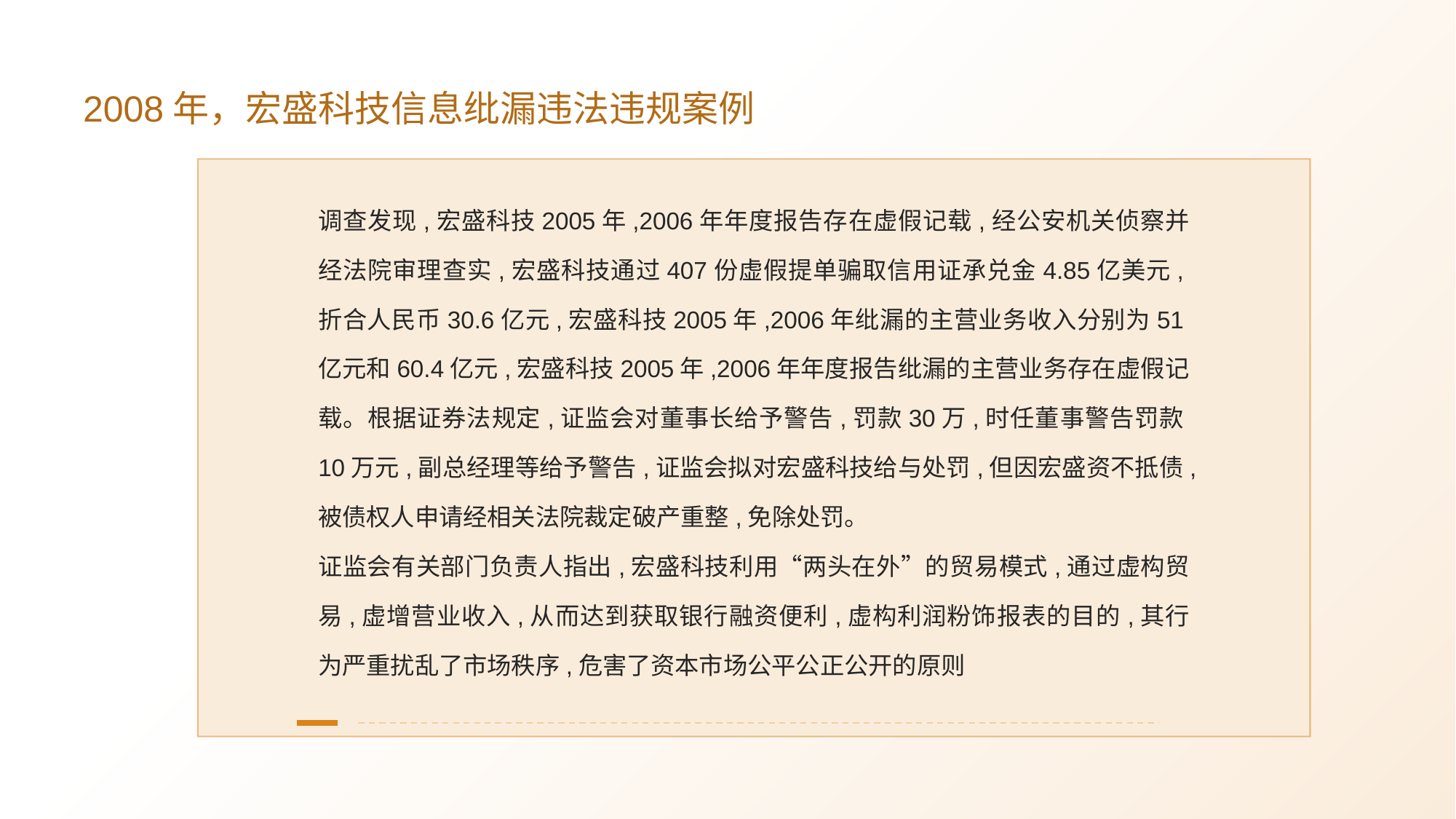

# 2008年，宏盛科技信息纰漏违法违规案例

调查发现,宏盛科技2005年,2006年年度报告存在虚假记载,经公安机关侦察并经法院审理查实,宏盛科技通过407份虚假提单骗取信用证承兑金4.85亿美元,折合人民币30.6亿元,宏盛科技2005年,2006年纰漏的主营业务收入分别为51亿元和60.4亿元,宏盛科技2005年,2006年年度报告纰漏的主营业务存在虚假记载。根据证券法规定,证监会对董事长给予警告,罚款30万,时任董事警告罚款10万元,副总经理等给予警告,证监会拟对宏盛科技给与处罚,但因宏盛资不抵债,被债权人申请经相关法院裁定破产重整,免除处罚。
证监会有关部门负责人指出,宏盛科技利用“两头在外”的贸易模式,通过虚构贸易,虚增营业收入,从而达到获取银行融资便利,虚构利润粉饰报表的目的,其行为严重扰乱了市场秩序,危害了资本市场公平公正公开的原则